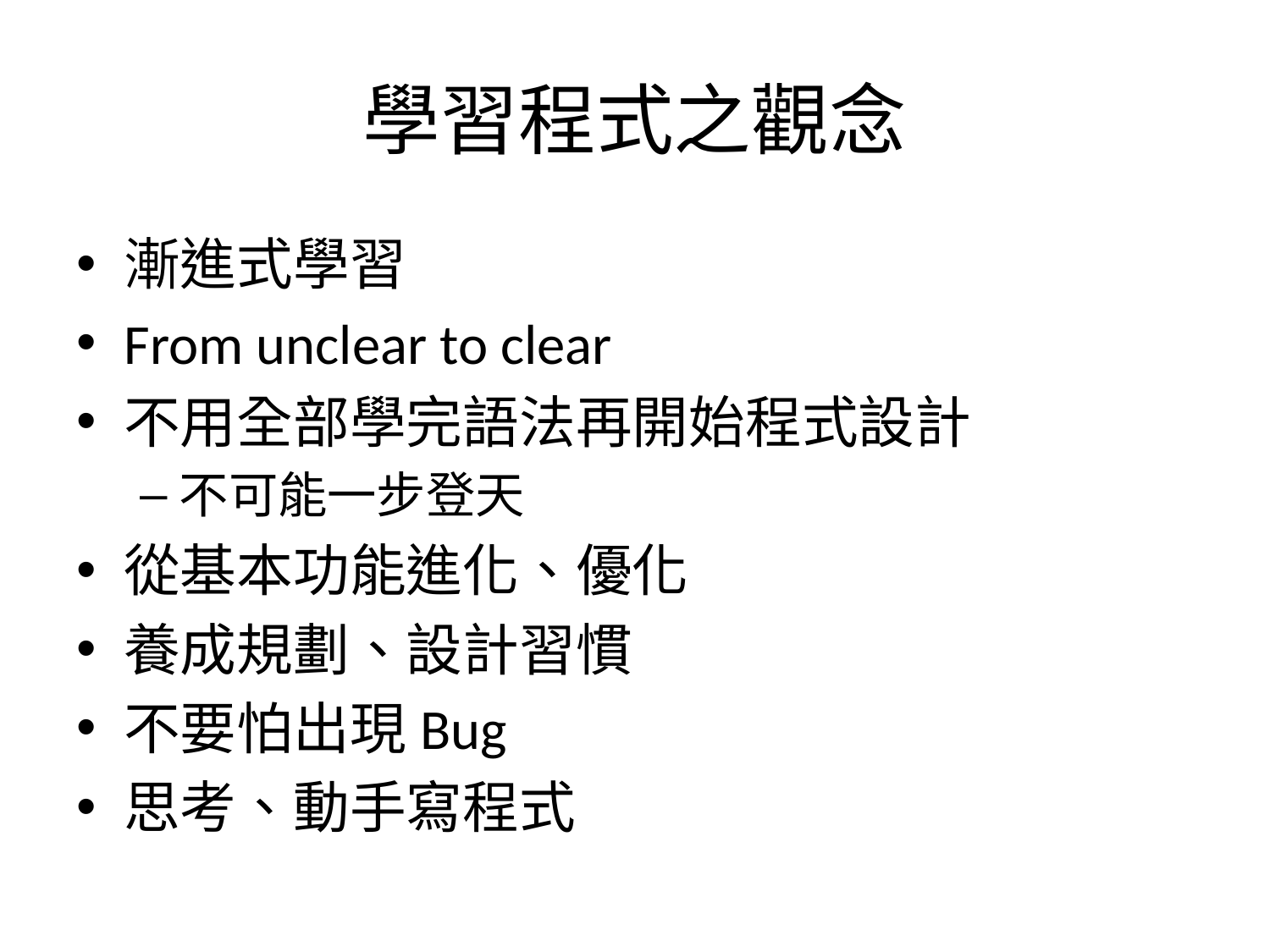

# 學習程式之觀念
漸進式學習
From unclear to clear
不用全部學完語法再開始程式設計
不可能一步登天
從基本功能進化、優化
養成規劃、設計習慣
不要怕出現Bug
思考、動手寫程式